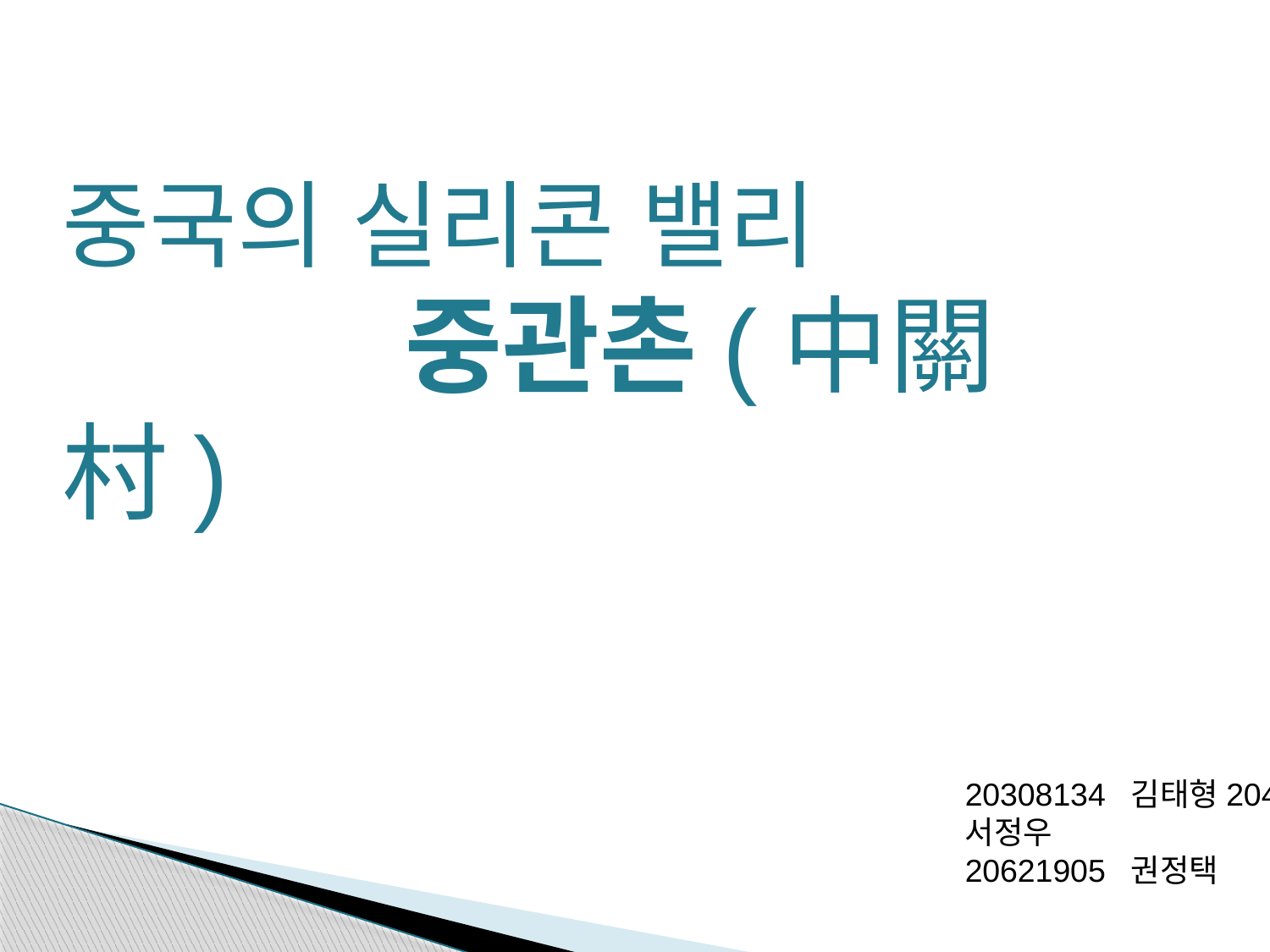

중국의 실리콘 밸리
            중관촌(中關村)
20308134  김태형20408209  서정우
20621905  권정택